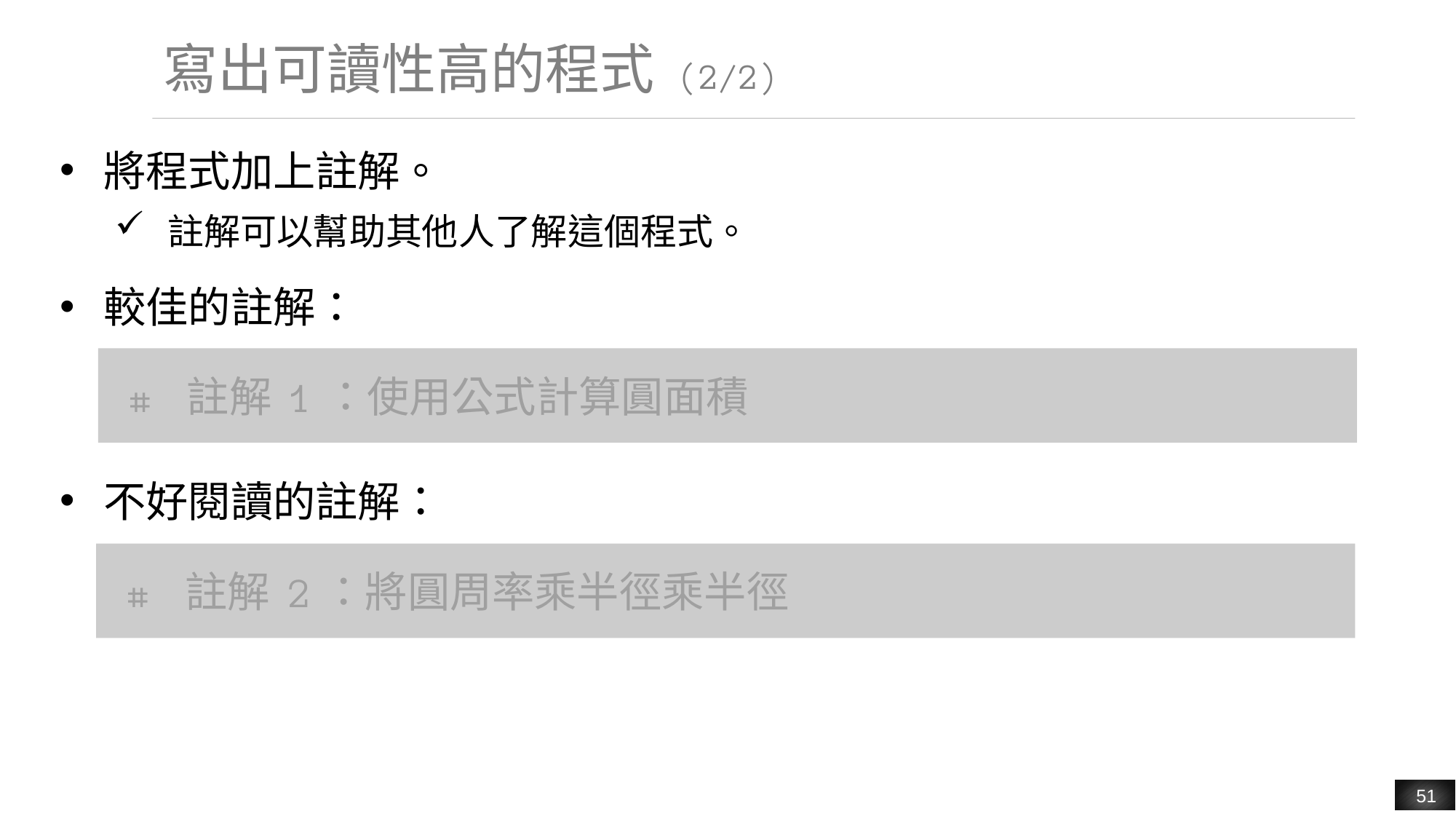

# 寫出可讀性高的程式 (2/2)
將程式加上註解。
註解可以幫助其他人了解這個程式。
較佳的註解：

不好閱讀的註解：

# 註解 1：使用公式計算圓面積
# 註解 2：將圓周率乘半徑乘半徑